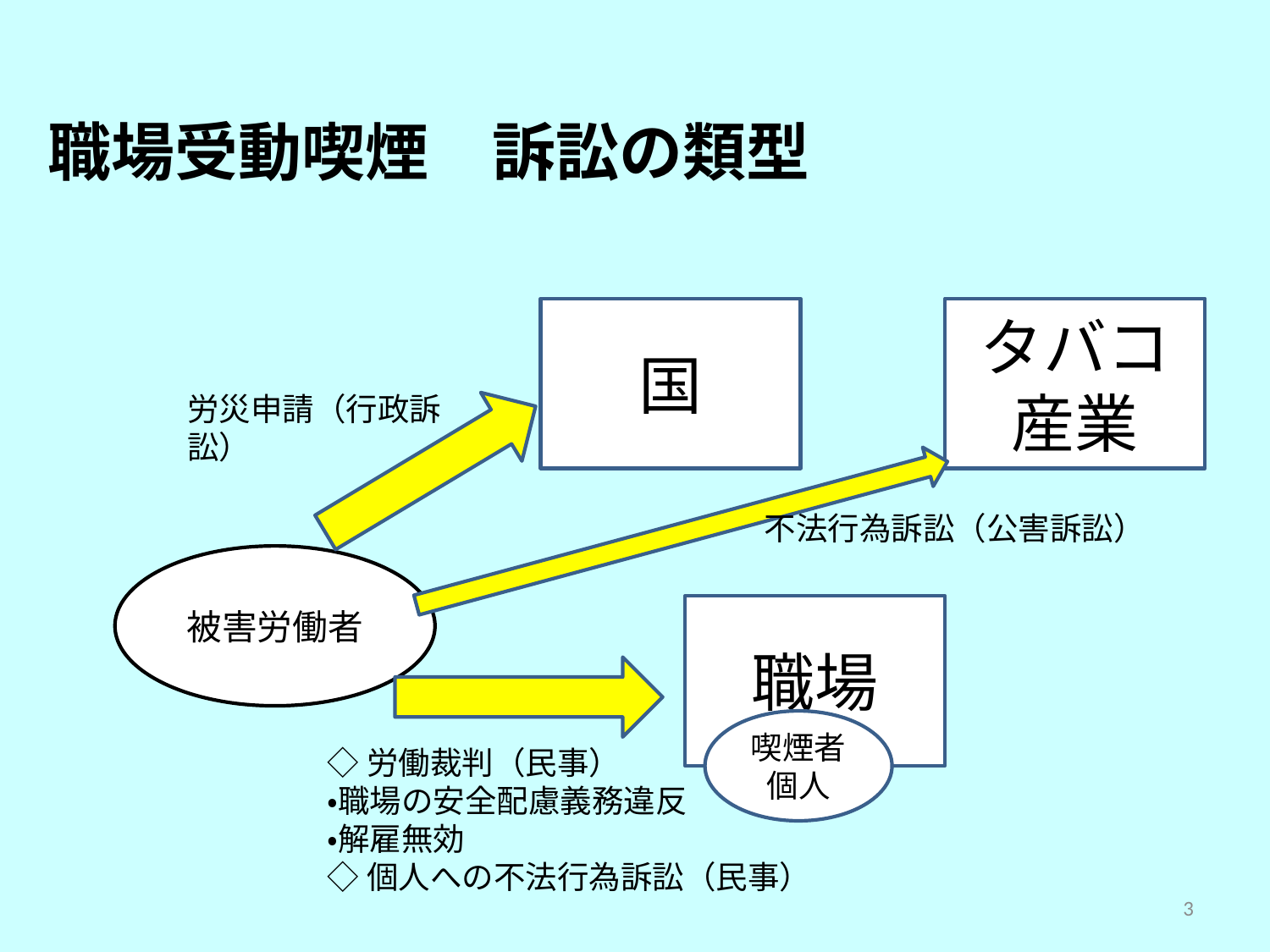

職場受動喫煙　訴訟の類型

国
タバコ
産業
労災申請（行政訴訟）

不法行為訴訟（公害訴訟）

被害労働者
職場

喫煙者
個人
◇労働裁判（民事）
・職場の安全配慮義務違反
・解雇無効
◇個人への不法行為訴訟（民事）
3